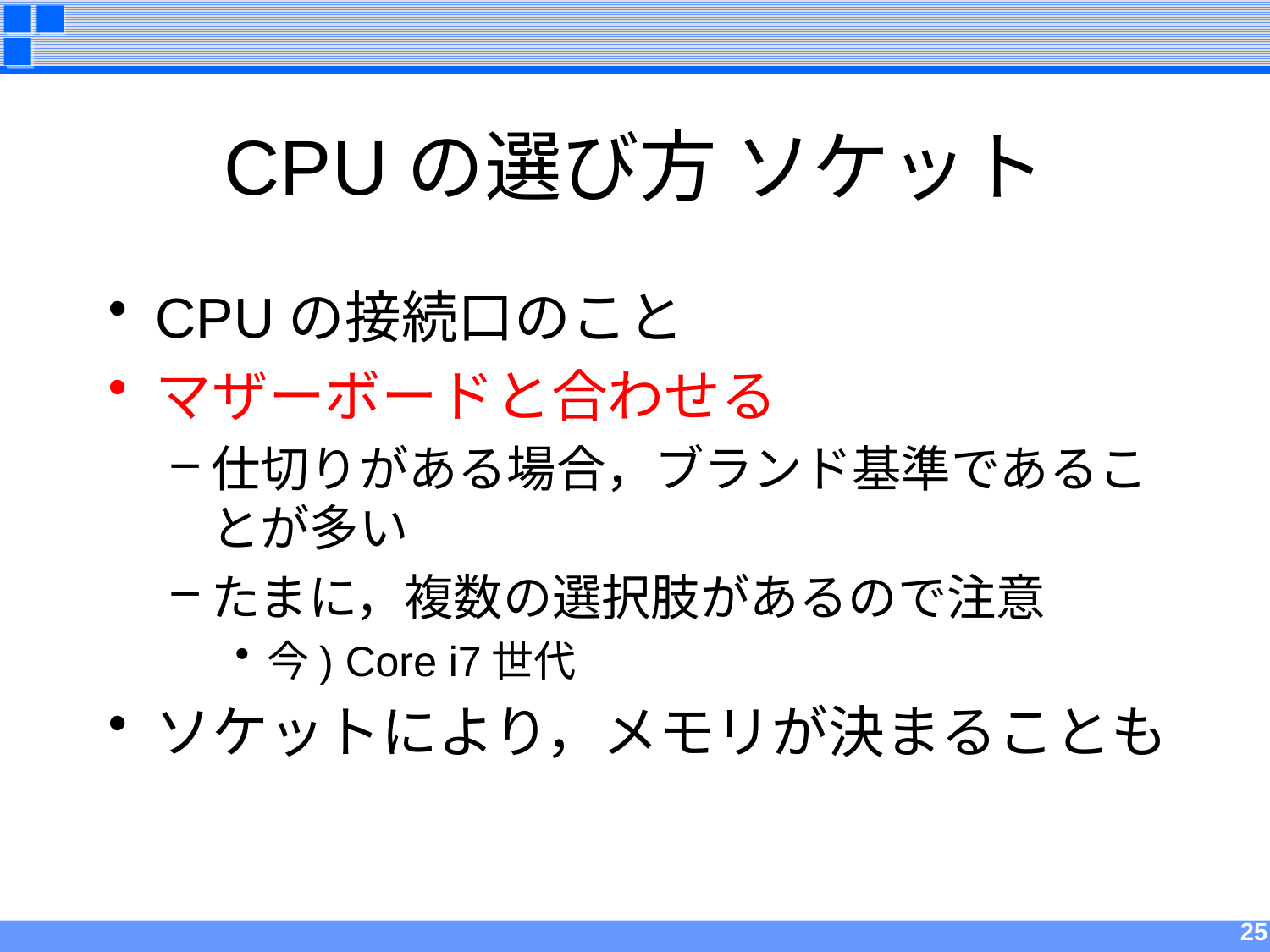

# CPUの選び方 ソケット
CPUの接続口のこと
マザーボードと合わせる
仕切りがある場合，ブランド基準であることが多い
たまに，複数の選択肢があるので注意
今) Core i7世代
ソケットにより，メモリが決まることも
25